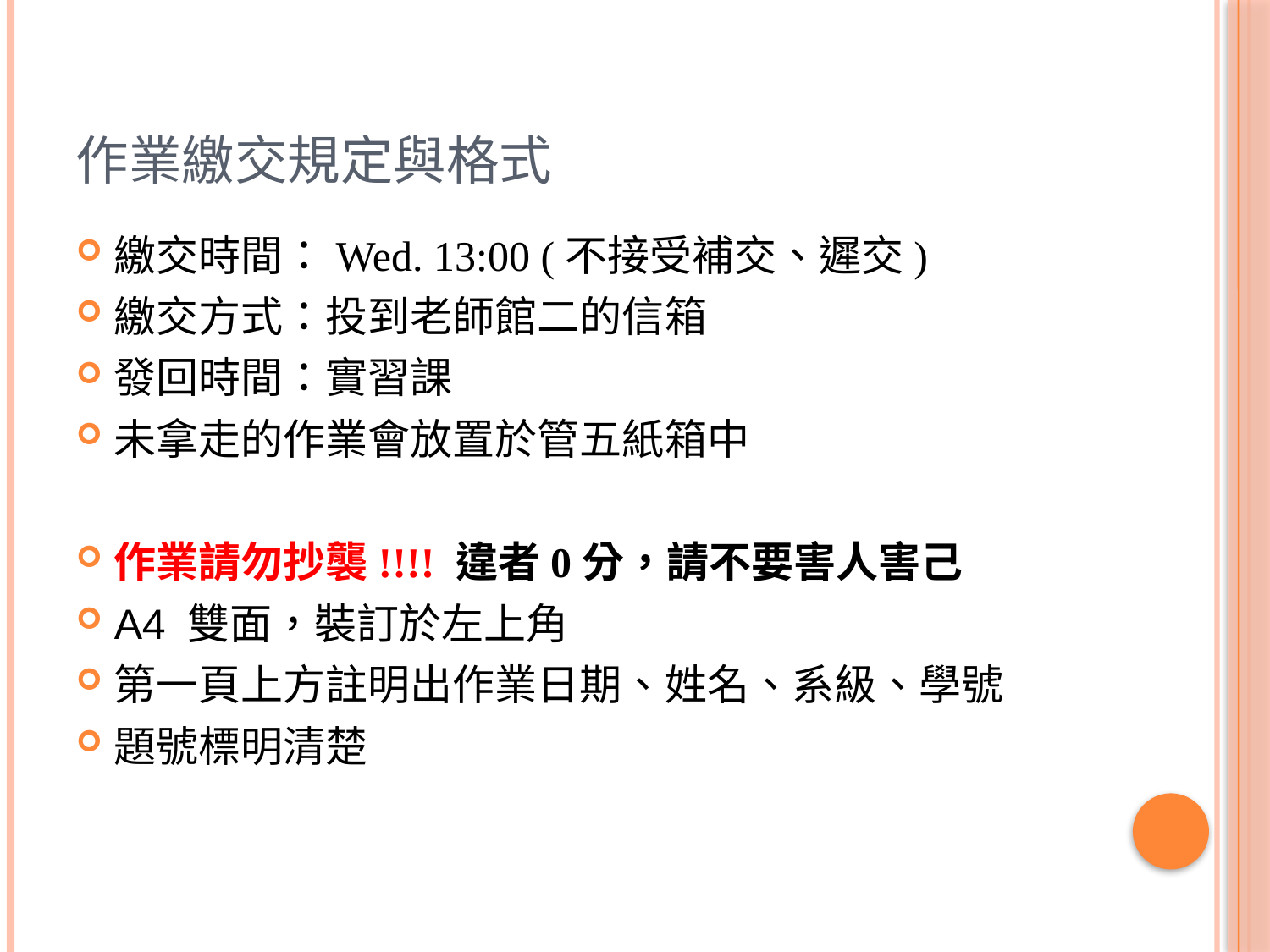

# 作業繳交規定與格式
繳交時間：Wed. 13:00 (不接受補交、遲交)
繳交方式：投到老師館二的信箱
發回時間：實習課
未拿走的作業會放置於管五紙箱中

作業請勿抄襲!!!! 違者0分，請不要害人害己
A4 雙面，裝訂於左上角
第一頁上方註明出作業日期、姓名、系級、學號
題號標明清楚